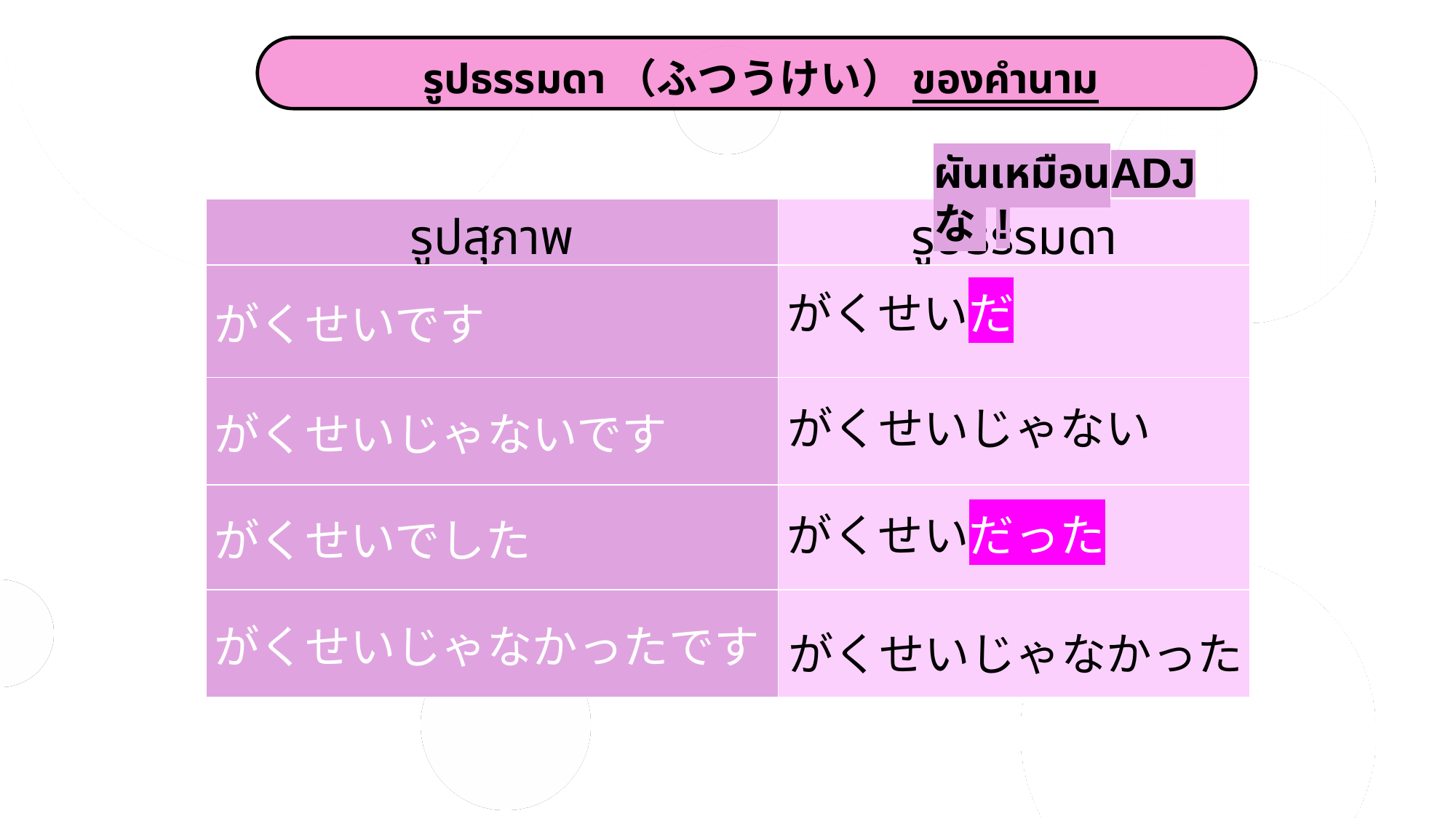

รูปธรรมดา（ふつうけい）ของคำนาม
ผันเหมือนADJな !
| รูปสุภาพ | รูปธรรมดา |
| --- | --- |
| がくせいです |  |
| がくせいじゃないです |  |
| がくせいでした |  |
| がくせいじゃなかったです |  |
がくせいだ
がくせいじゃない
がくせいだった
がくせいじゃなかった